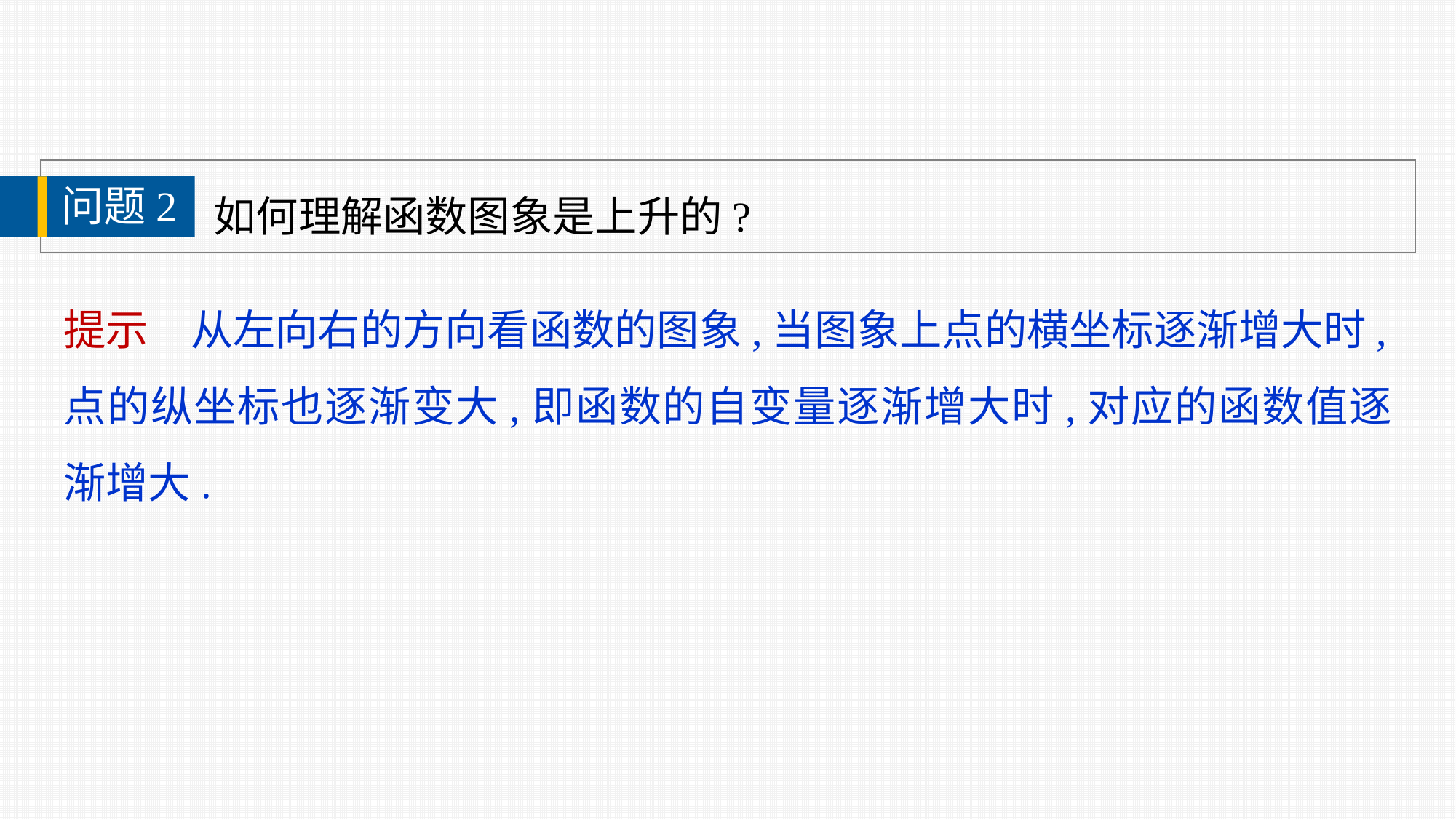

如何理解函数图象是上升的?

问题2

提示　从左向右的方向看函数的图象,当图象上点的横坐标逐渐增大时,点的纵坐标也逐渐变大,即函数的自变量逐渐增大时,对应的函数值逐渐增大.